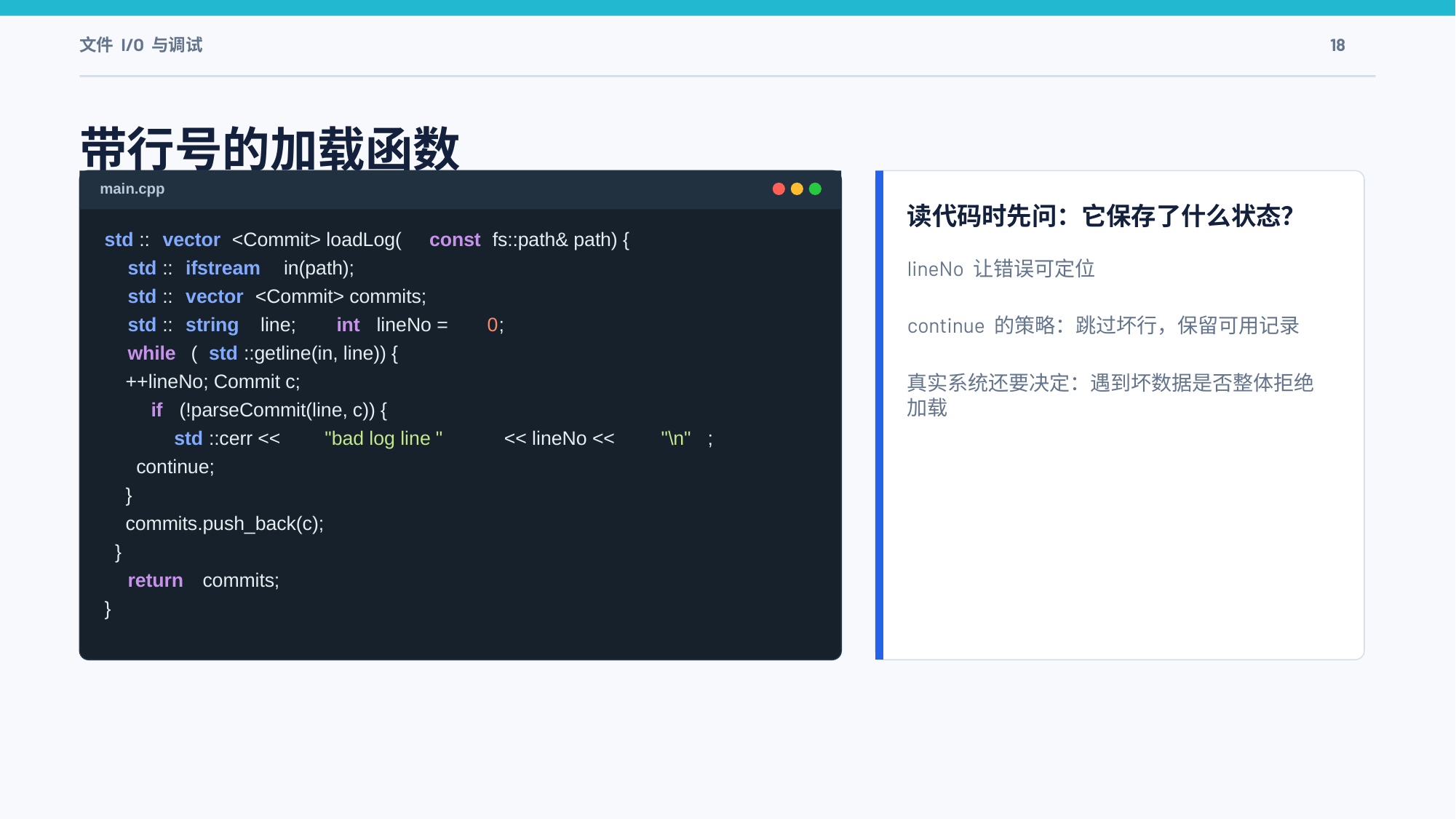

文件 I/O 与调试
18

带行号的加载函数

main.cpp

读代码时先问：它保存了什么状态？
std
::
vector
<Commit> loadLog(
const
 fs::path& path) {
lineNo 让错误可定位

continue 的策略：跳过坏行，保留可用记录

真实系统还要决定：遇到坏数据是否整体拒绝加载

std
::
ifstream
 in(path);

std
::
vector
<Commit> commits;

std
::
string
 line;
int
 lineNo =
0
;

while
 (
std
::getline(in, line)) {
    ++lineNo; Commit c;

if
 (!parseCommit(line, c)) {

std
::cerr <<
"bad log line "
 << lineNo <<
"\n"
;
      continue;
    }
    commits.push_back(c);
  }

return
 commits;
}